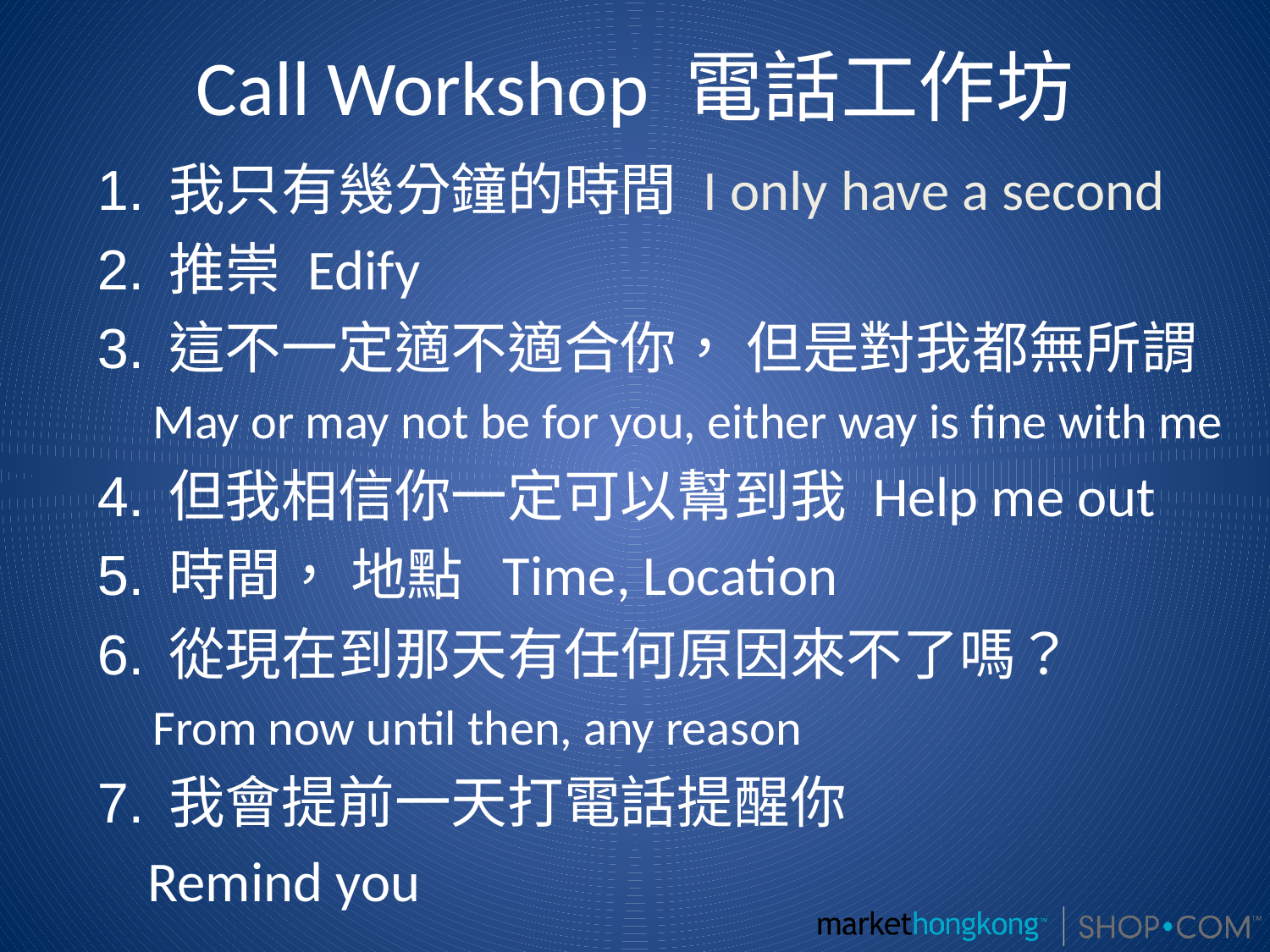

# Call Workshop 電話工作坊
我只有幾分鐘的時間 I only have a second
推崇 Edify
這不一定適不適合你， 但是對我都無所謂
May or may not be for you, either way is fine with me
但我相信你一定可以幫到我 Help me out
時間， 地點  Time, Location
從現在到那天有任何原因來不了嗎？
From now until then, any reason
我會提前一天打電話提醒你
    Remind you